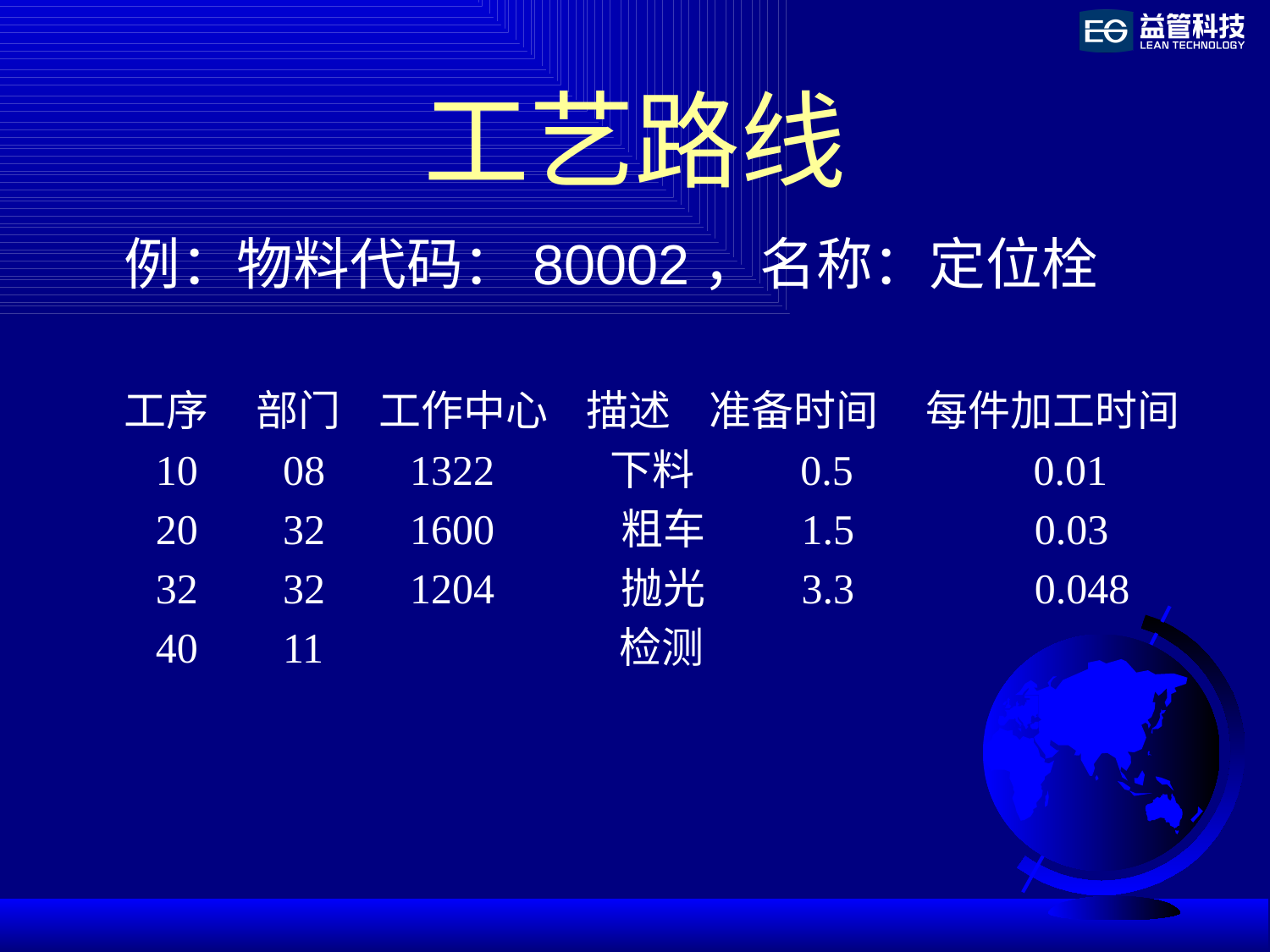

# 工艺路线
例：物料代码：80002，名称：定位栓

工序     部门    工作中心    描述    准备时间     每件加工时间
   10        08        1322          下料          0.5                 0.01
   20        32        1600           粗车         1.5                 0.03
   32        32        1204           抛光         3.3                 0.048
   40        11                           检测

24